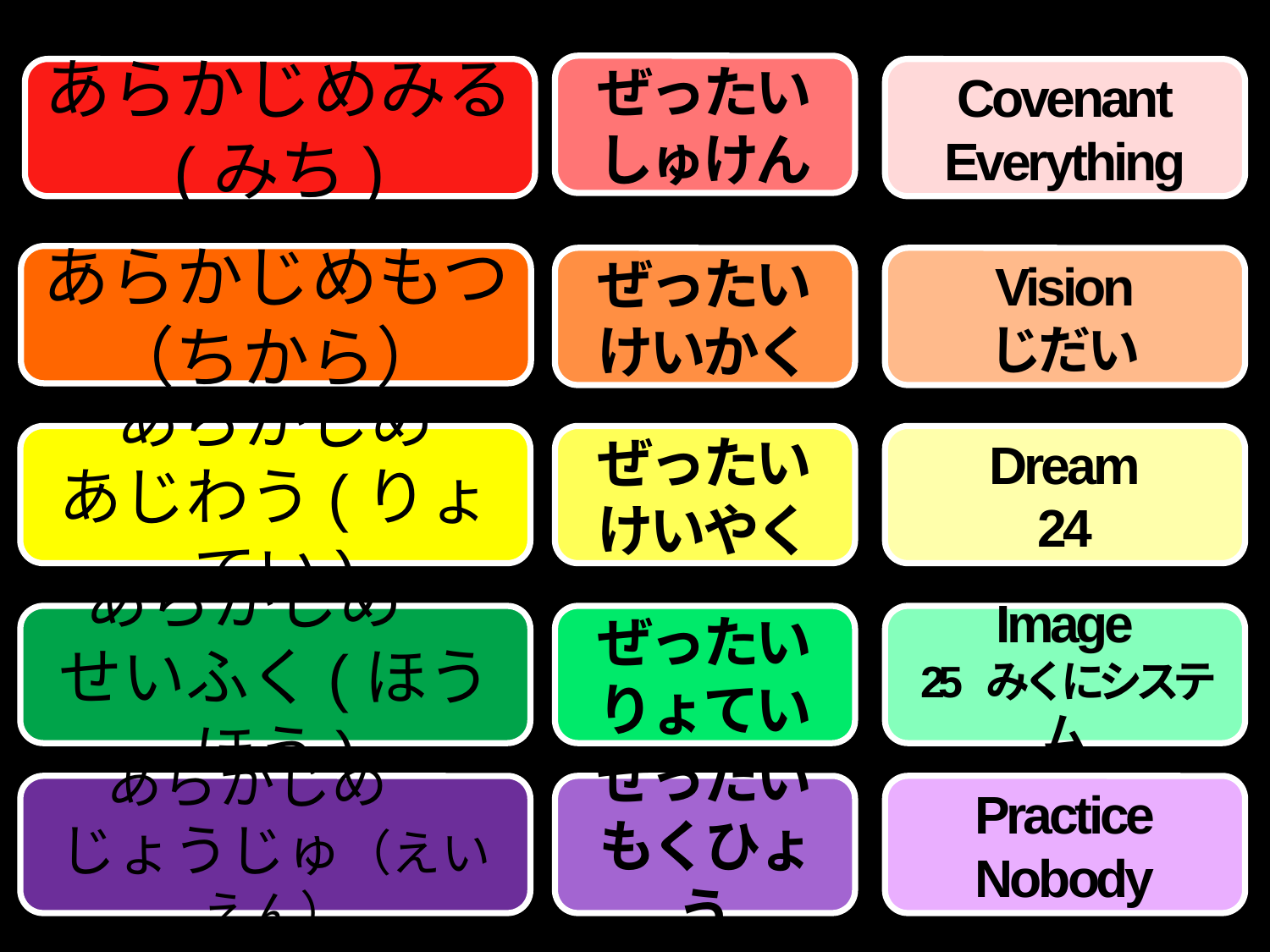

ぜったい
しゅけん
あらかじめみる(みち)
Covenant
Everything
あらかじめもつ（ちから）
ぜったい
けいかく
Vision
じだい
あらかじめ
あじわう(りょてい)
ぜったい
けいやく
Dream
24
あらかじめ
せいふく(ほうほう)
ぜったい
りょてい
Image
25 みくにシステム
Practice
Nobody
ぜったい
もくひょう
あらかじめ
じょうじゅ（えいえん）